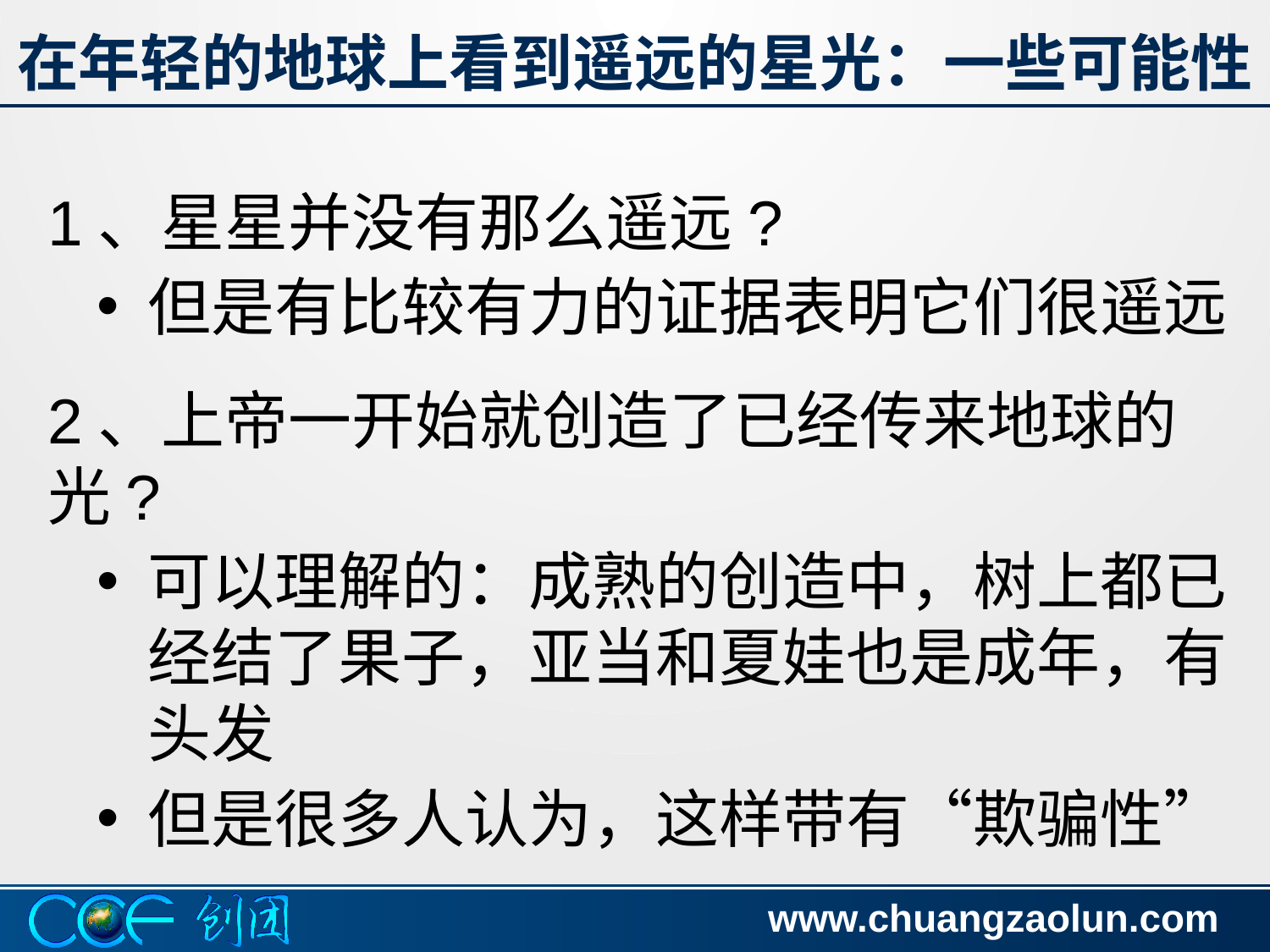

# 在年轻的地球上看到遥远的星光：一些可能性
1、星星并没有那么遥远?
但是有比较有力的证据表明它们很遥远

2、上帝一开始就创造了已经传来地球的光?
可以理解的：成熟的创造中，树上都已经结了果子，亚当和夏娃也是成年，有头发
但是很多人认为，这样带有“欺骗性”